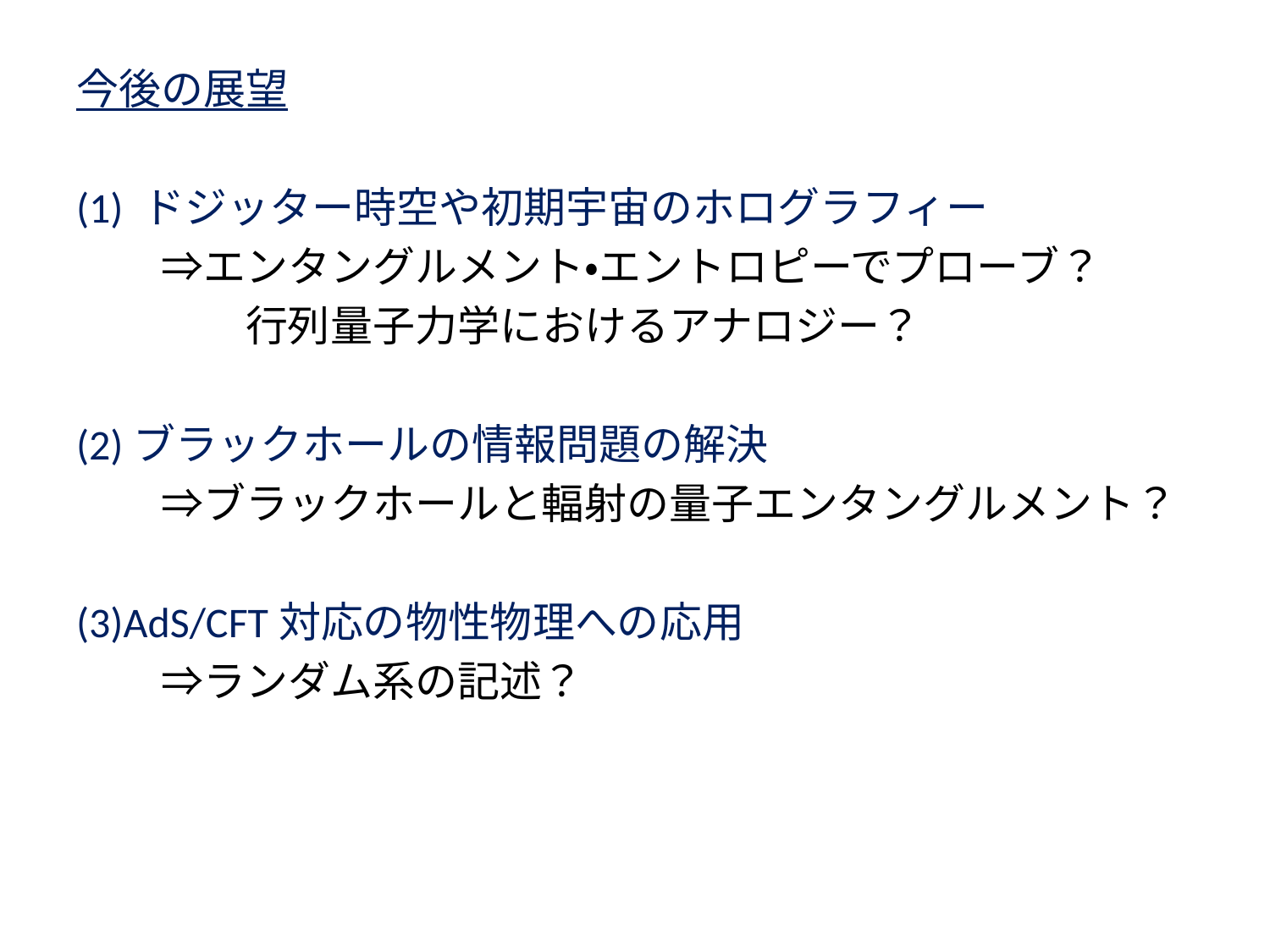

今後の展望

(1) ドジッター時空や初期宇宙のホログラフィー
　　⇒エンタングルメント・エントロピーでプローブ？
　　　　行列量子力学におけるアナロジー？

(2)ブラックホールの情報問題の解決
　　⇒ブラックホールと輻射の量子エンタングルメント？

(3)AdS/CFT対応の物性物理への応用
　　⇒ランダム系の記述？